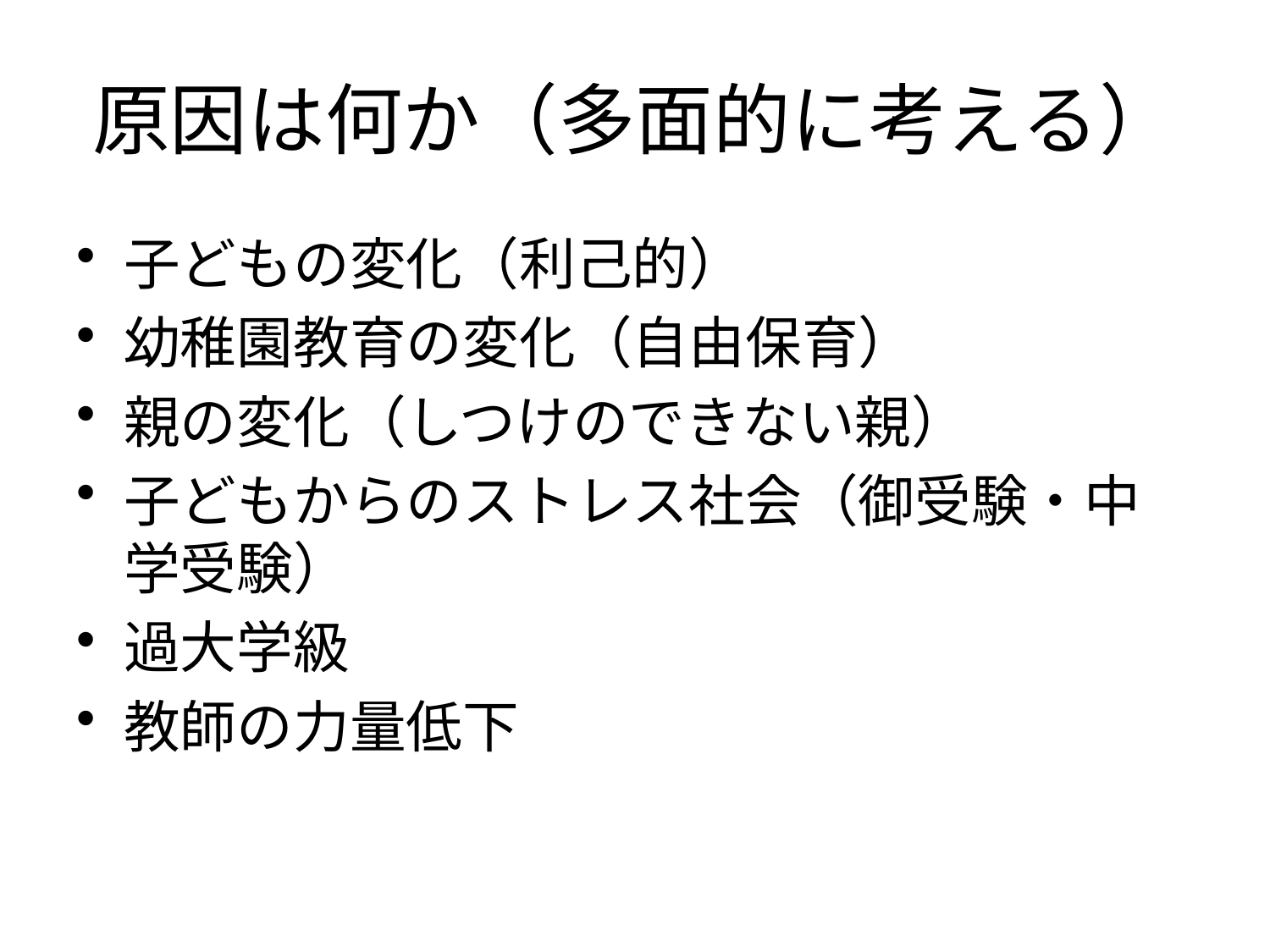

# 原因は何か（多面的に考える）
子どもの変化（利己的）
幼稚園教育の変化（自由保育）
親の変化（しつけのできない親）
子どもからのストレス社会（御受験・中学受験）
過大学級
教師の力量低下